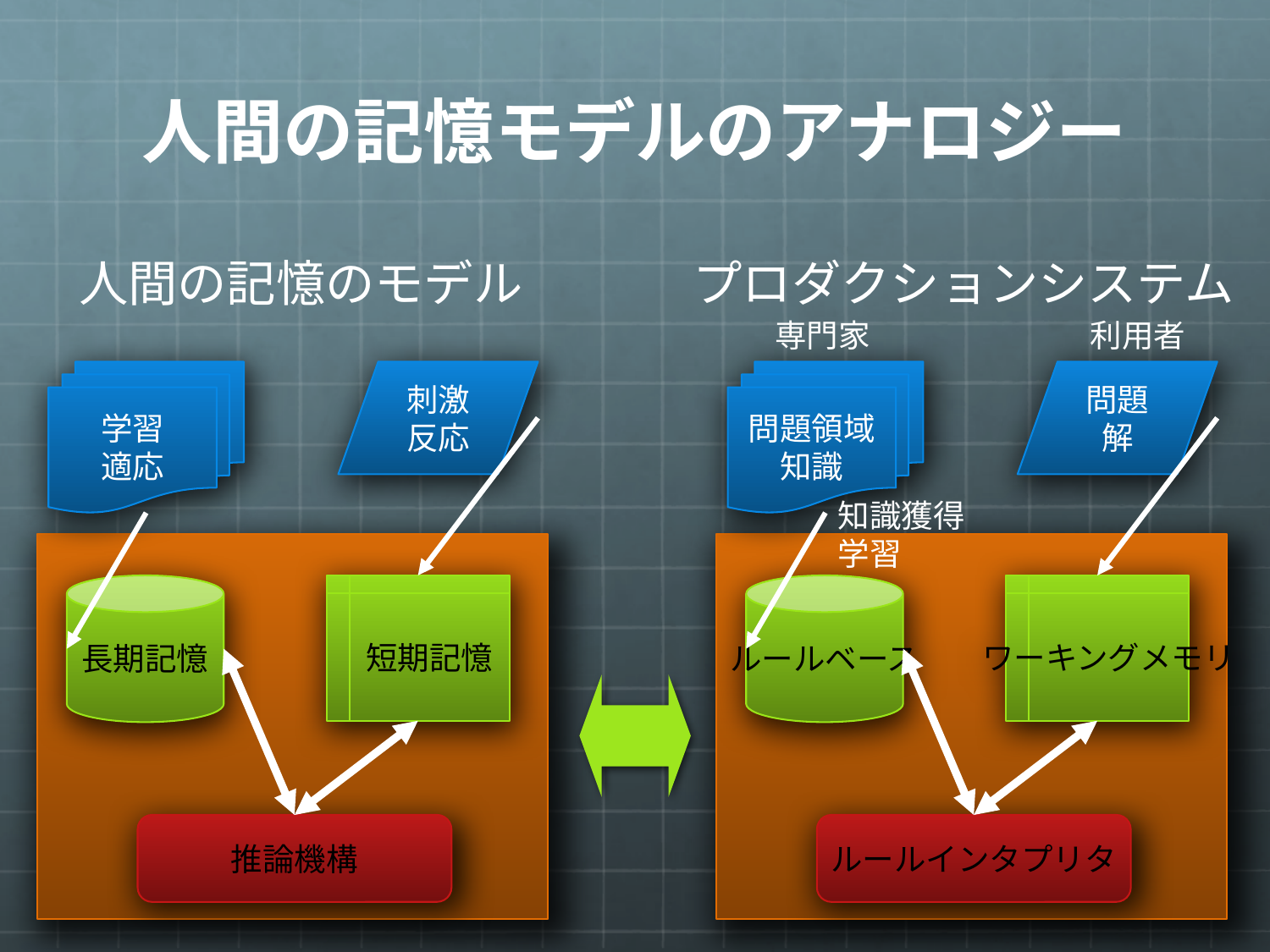

# 人間の記憶モデルのアナロジー
人間の記憶のモデル
プロダクションシステム
専門家
利用者
学習
適応
刺激
反応
問題領域
知識
問題
解
知識獲得
学習

長期記憶
短期記憶
ルールベース
ワーキングメモリ

推論機構
ルールインタプリタ